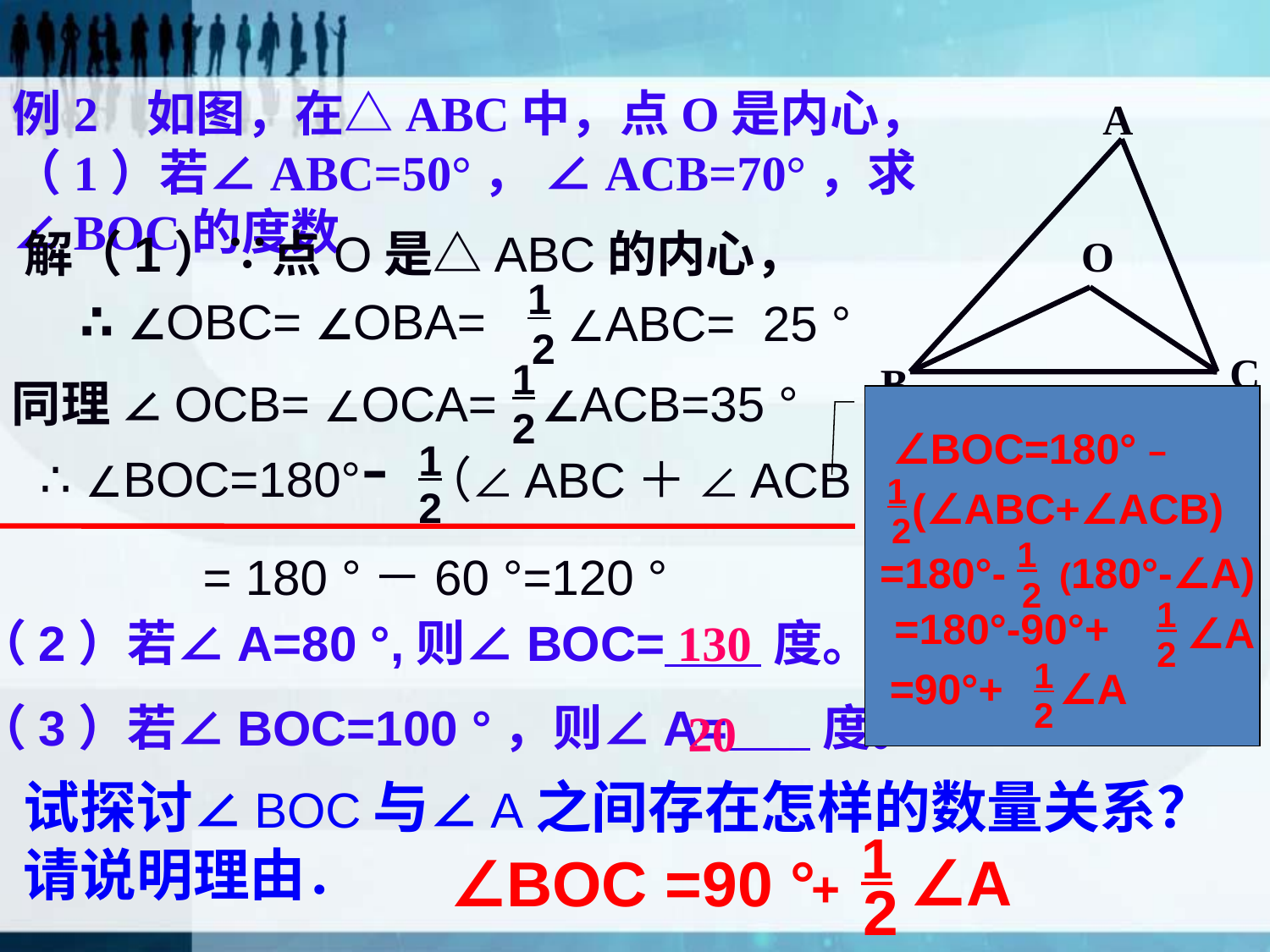

例2   如图，在△ABC中，点O是内心， （1）若∠ABC=50°， ∠ACB=70°，求∠BOC的度数
A

C
B

O
解（1）∵点O是△ABC的内心，

1
2
∴ ∠OBC= ∠OBA=

∠ABC=  25 °
1
2
同理 ∠OCB= ∠OCA=
∠ACB=35 °

∠BOC=180°﹣
1
2
(∠ABC+∠ACB)
1
2
=180°-
(180°-∠A)
1
=180°-90°+
∠A
2
1
=90°+
∠A
2
∴ ∠BOC=180°-

1
（∠ABC＋ ∠ACB）
2
 = 180 °－60 °=120 °

（2）若∠A=80 °,则∠BOC=       度。
（3）若∠BOC=100 °，则∠A=      度。
130
20
试探讨∠BOC与∠A之间存在怎样的数量关系？
请说明理由．
1
 ∠A

∠BOC =90 °
+
2